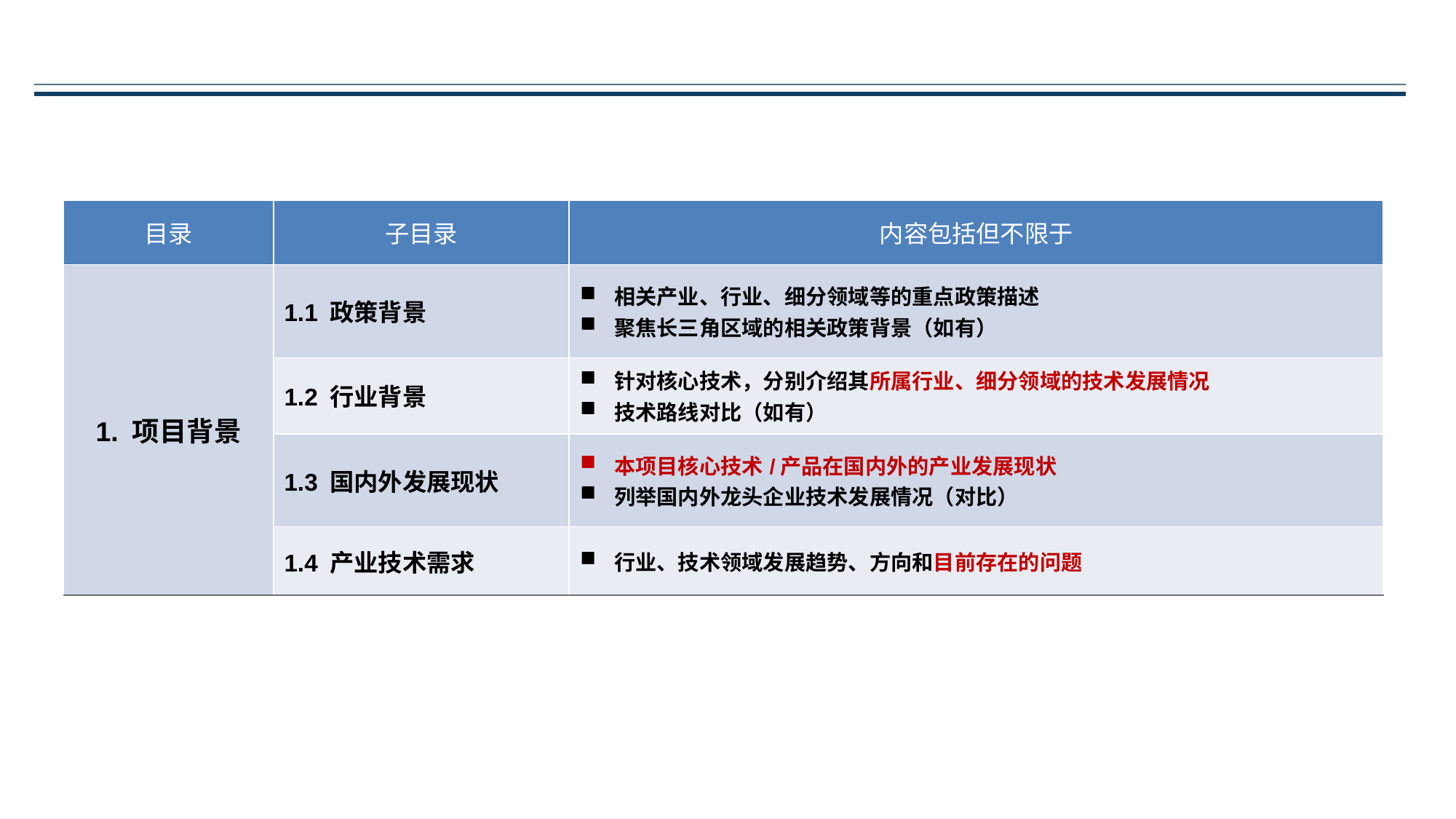

| 目录 | 子目录 | 内容包括但不限于 |
| --- | --- | --- |
| 1. 项目背景 | 1.1 政策背景 | 相关产业、行业、细分领域等的重点政策描述 聚焦长三角区域的相关政策背景（如有） |
|  | 1.2 行业背景 | 针对核心技术，分别介绍其所属行业、细分领域的技术发展情况 技术路线对比（如有） |
|  | 1.3 国内外发展现状 | 本项目核心技术/产品在国内外的产业发展现状 列举国内外龙头企业技术发展情况（对比） |
|  | 1.4 产业技术需求 | 行业、技术领域发展趋势、方向和目前存在的问题 |